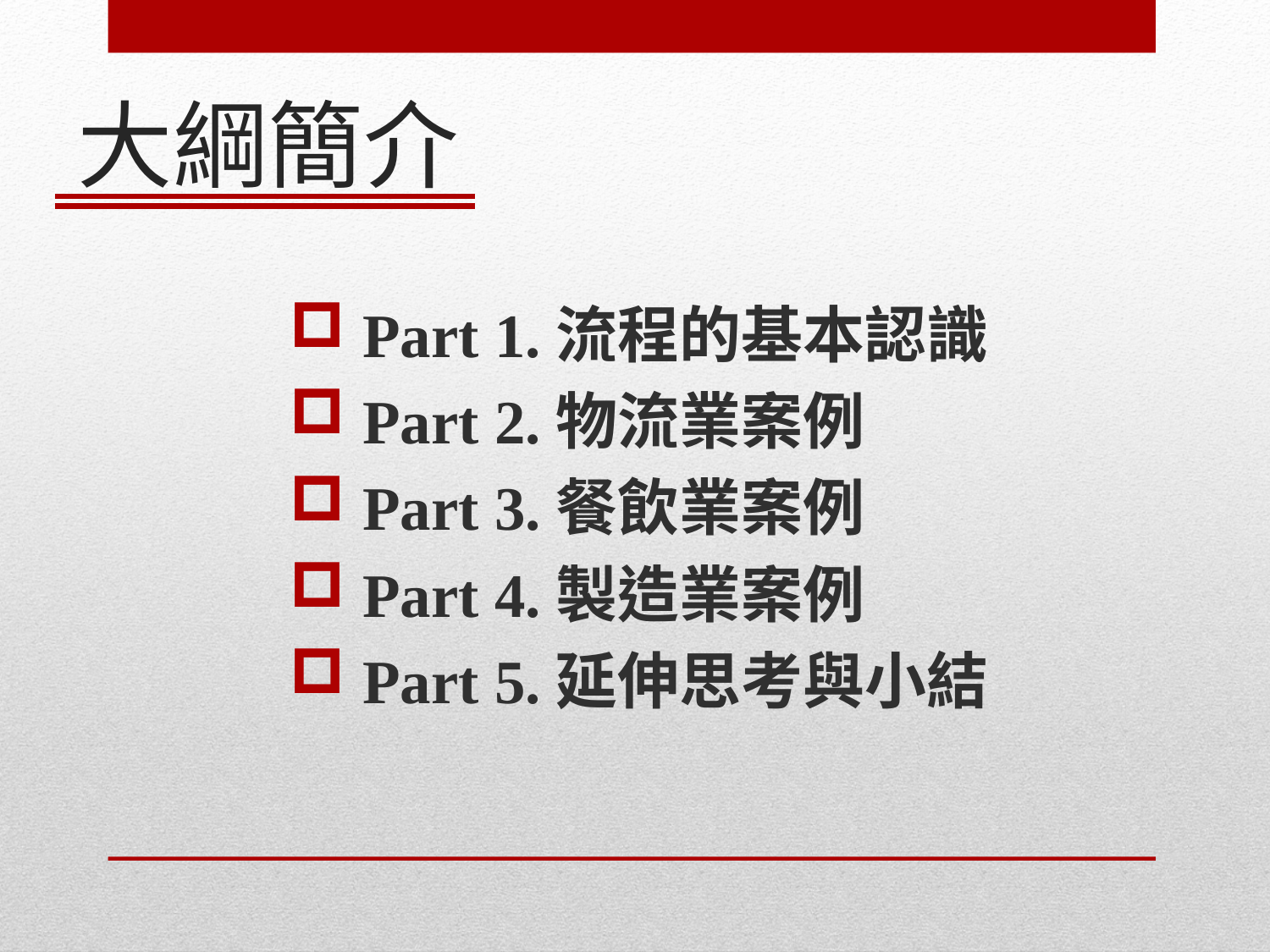

# 大綱簡介
 Part 1.流程的基本認識
 Part 2.物流業案例
 Part 3.餐飲業案例
 Part 4.製造業案例
 Part 5.延伸思考與小結